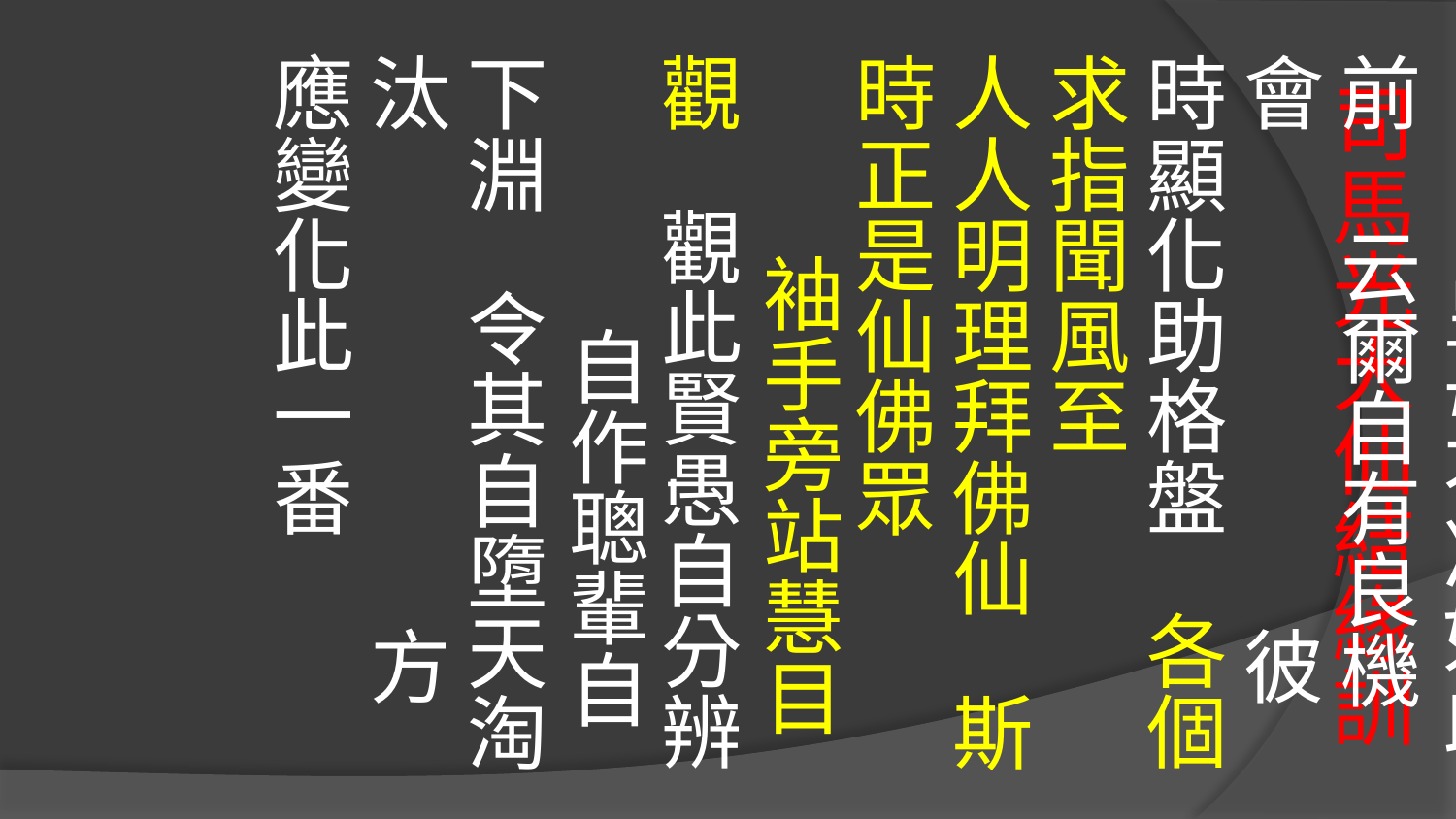

奈無母命道宏顯                     皇母不准如此前     云爾自有良機會                           彼時顯化助格盤    各個求指聞風至                 人人明理拜佛仙    斯時正是仙佛眾                        袖手旁站慧目觀    觀此賢愚自分辨                自作聰輩自下淵    令其自墮天淘汰                           方應變化此一番

# 司馬光大仙結緣訓